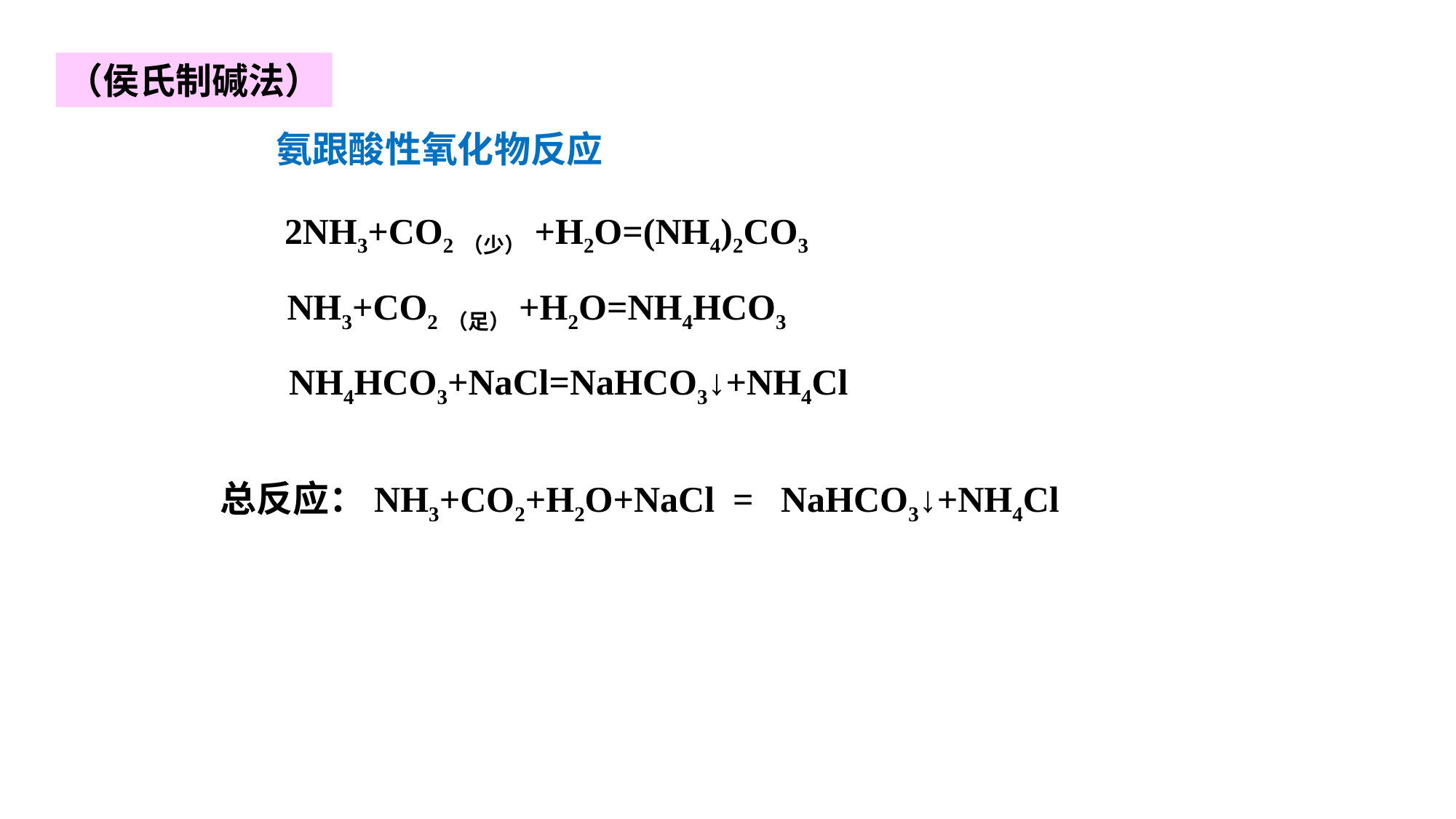

（侯氏制碱法）
氨跟酸性氧化物反应
2NH3+CO2（少）+H2O=(NH4)2CO3
NH3+CO2（足）+H2O=NH4HCO3
NH4HCO3+NaCl=NaHCO3↓+NH4Cl
总反应：NH3+CO2+H2O+NaCl  =   NaHCO3↓+NH4Cl